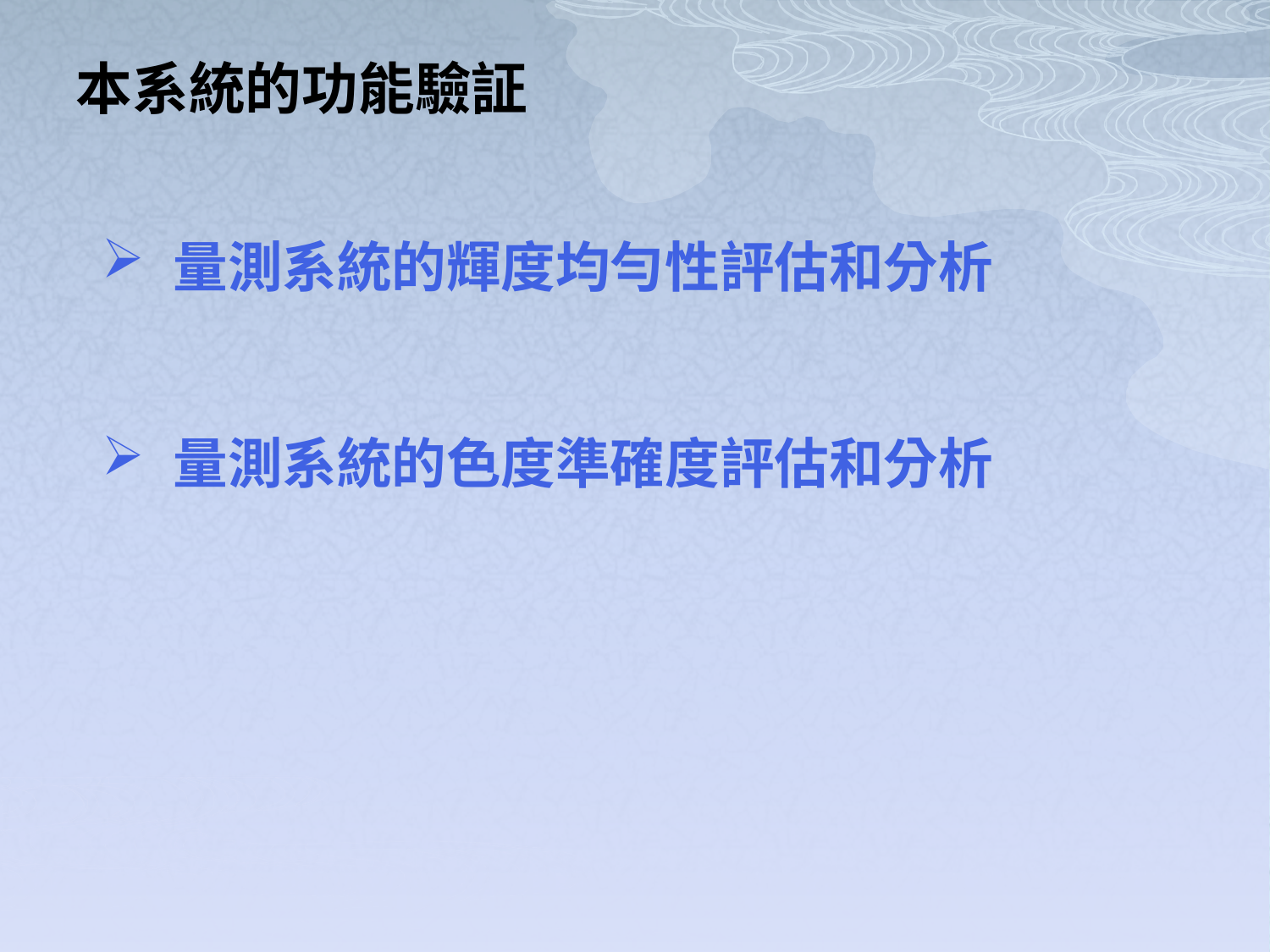

本系統的功能驗証
量測系統的輝度均勻性評估和分析

量測系統的色度準確度評估和分析